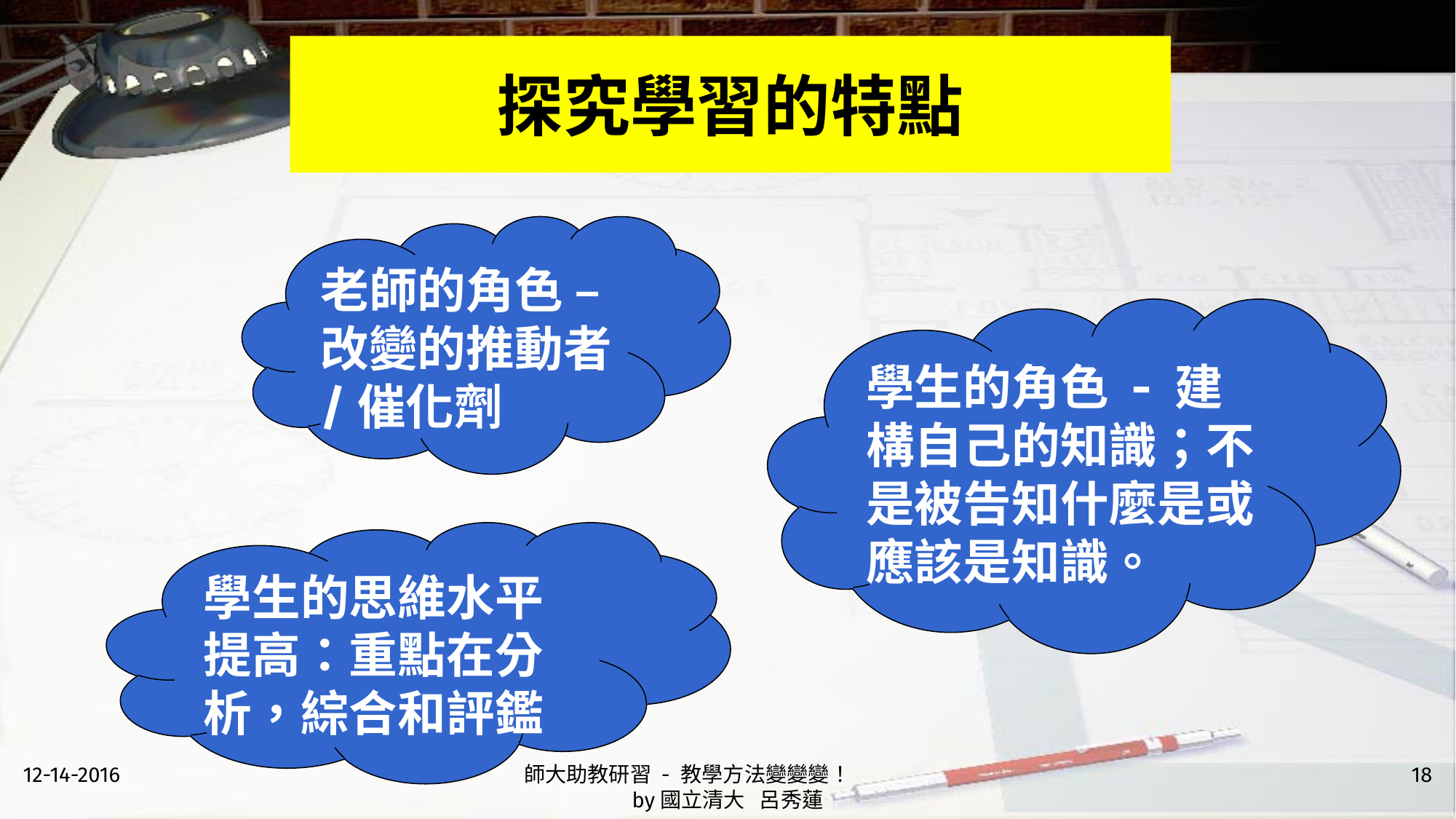

# 探究學習的特點
老師的角色 – 改變的推動者/催化劑
學生的角色 - 建構自己的知識；不是被告知什麼是或應該是知識。
學生的思維水平提高：重點在分析，綜合和評鑑
12-14-2016
師大助教研習 - 教學方法變變變！                  by國立清大   呂秀蓮
18